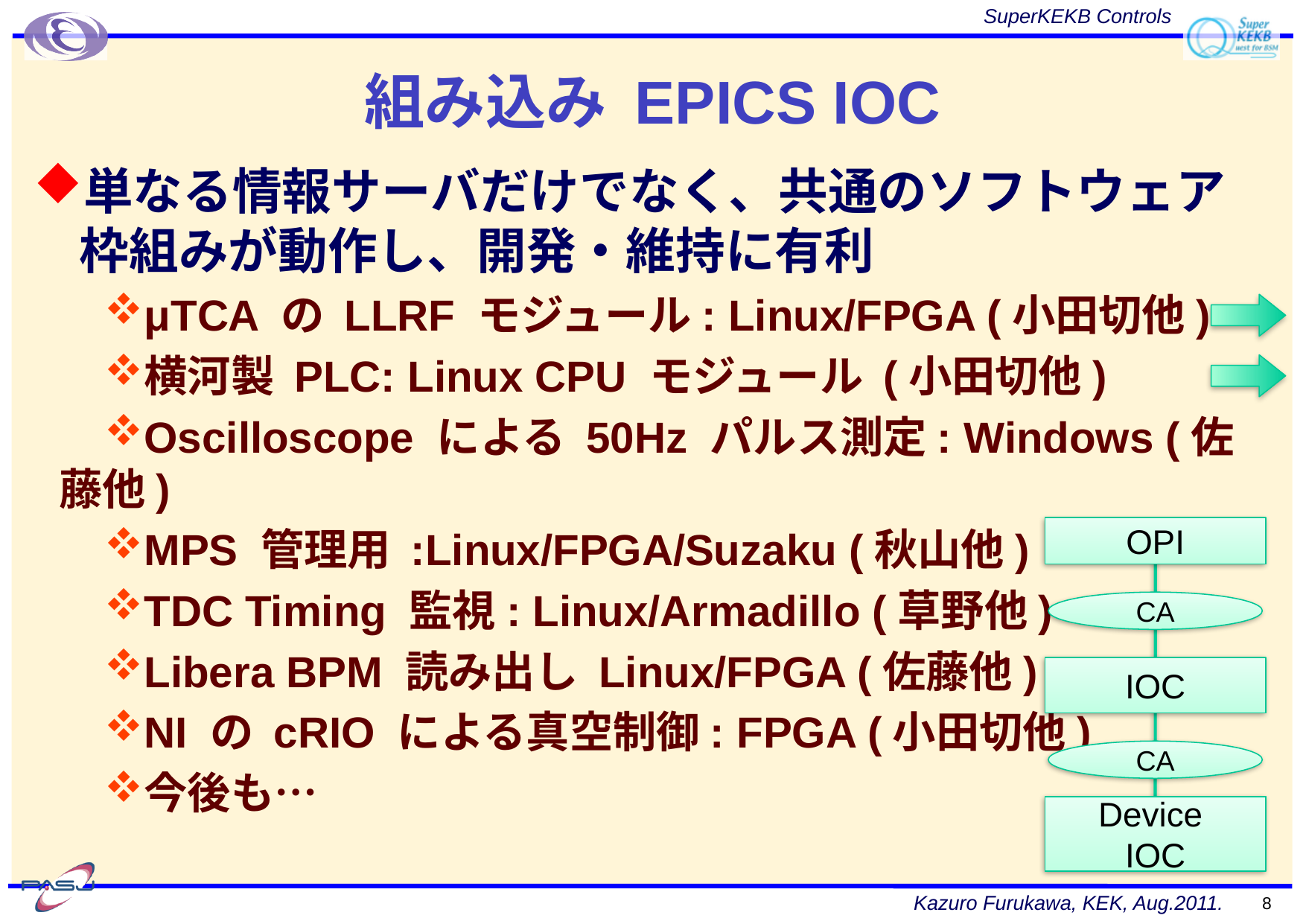

# 組み込み EPICS IOC
単なる情報サーバだけでなく、共通のソフトウェア枠組みが動作し、開発・維持に有利
μTCA の LLRF モジュール: Linux/FPGA (小田切他)
横河製 PLC: Linux CPU モジュール (小田切他)
Oscilloscope による 50Hz パルス測定: Windows (佐藤他)
MPS 管理用 :Linux/FPGA/Suzaku (秋山他)
TDC Timing 監視: Linux/Armadillo (草野他)
Libera BPM 読み出し Linux/FPGA (佐藤他)
NI の cRIO による真空制御: FPGA (小田切他)
今後も…

OPI
CA
IOC
CA
Device
IOC
8